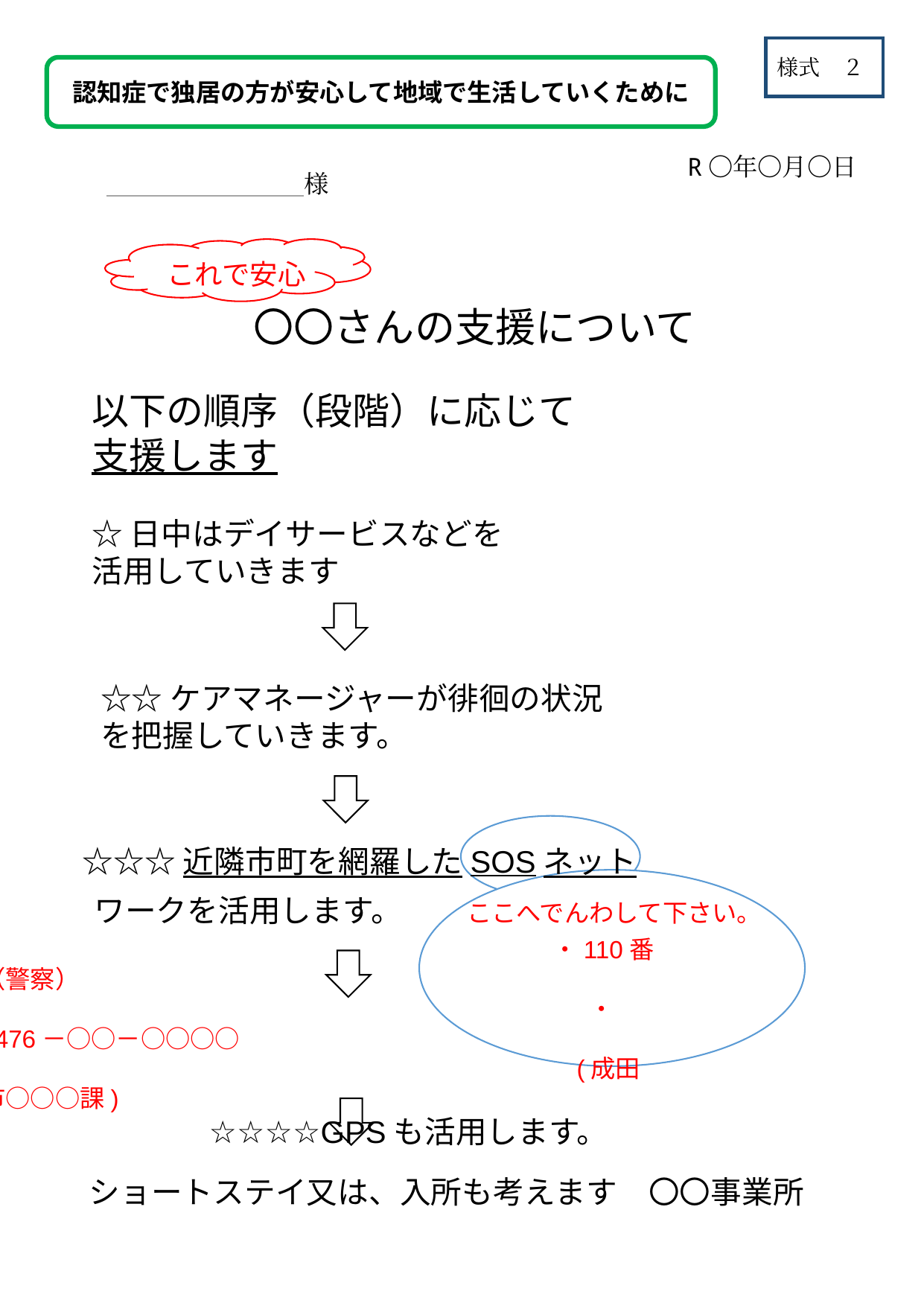

様式　２
認知症で独居の方が安心して地域で生活していくために

R〇年〇月〇日
　　　　　　　　様

　　　　　これで安心

　　　　〇〇さんの支援について

以下の順序（段階）に応じて
支援します

☆日中はデイサービスなどを
活用していきます

☆☆ケアマネージャーが徘徊の状況
を把握していきます。

☆☆☆近隣市町を網羅したSOSネット

                                                                                       ・110番（警察）
　　　　　　　　　　　　　　      ・0476－○○－○○○○
                                         　　　　     (成田市○○○課)
☆☆☆☆GPSも活用します。

ワークを活用します。　　　ここへでんわして下さい。

ショートステイ又は、入所も考えます　〇〇事業所